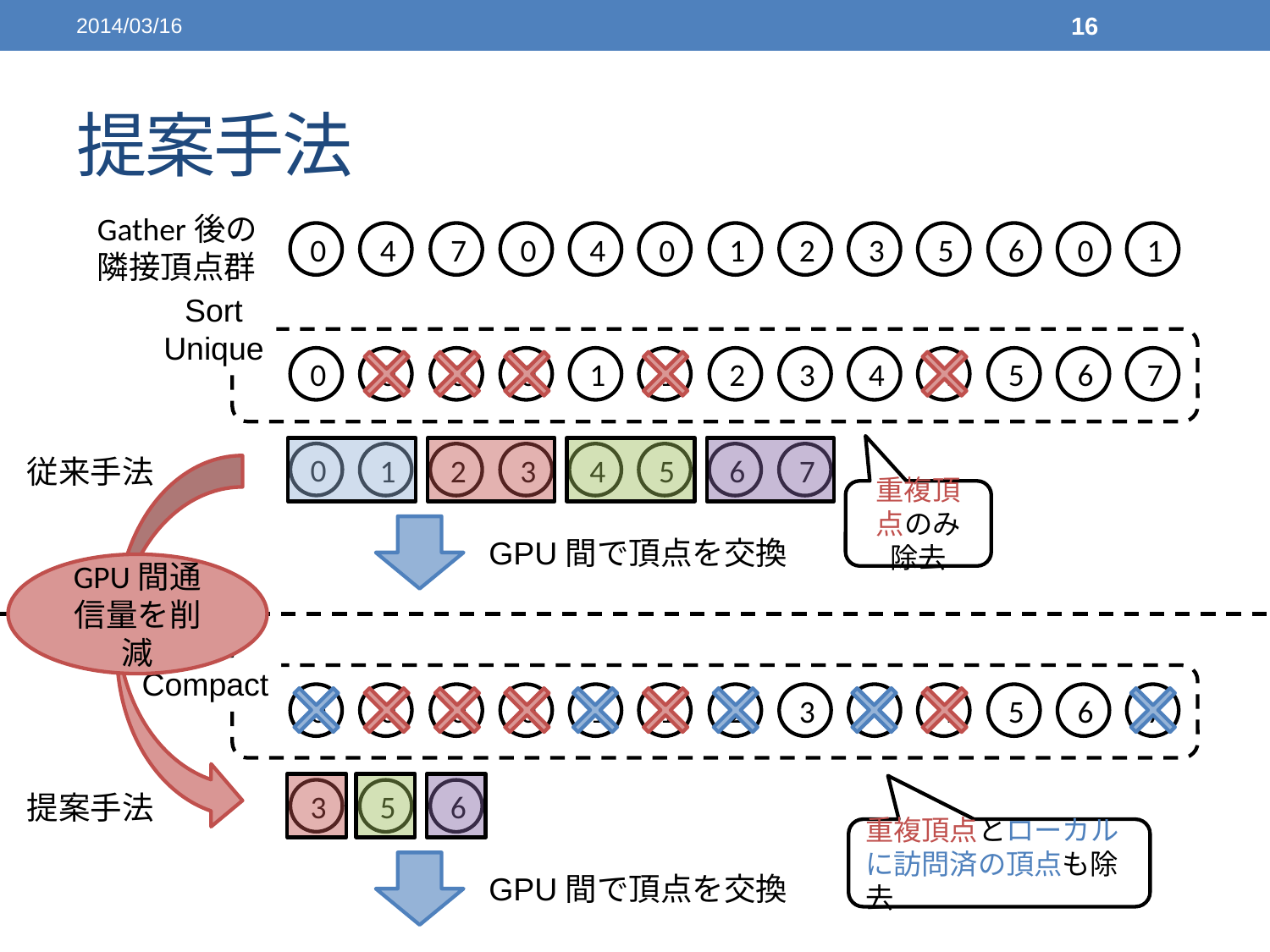

2014/03/16
16
# 提案手法
Gather後の
隣接頂点群
0
4
7
0
4
0
1
2
3
5
6
0
1
Sort
Unique

0
0
0
0
1
1
2
3
4
4
5
6
7

0
1
2
3
4
5
6
7
従来手法

GPU間通信量を削減
重複頂点のみ除去

GPU間で頂点を交換
Sort
Compact

0
0
0
0
1
1
2
3
4
4
5
6
7
	 0  1  2  3  4  5  6  7
Visited = [1, 1, 1, 0, 1, 0, 0, 1]

3
5
6
提案手法
重複頂点とローカルに訪問済の頂点も除去

GPU間で頂点を交換